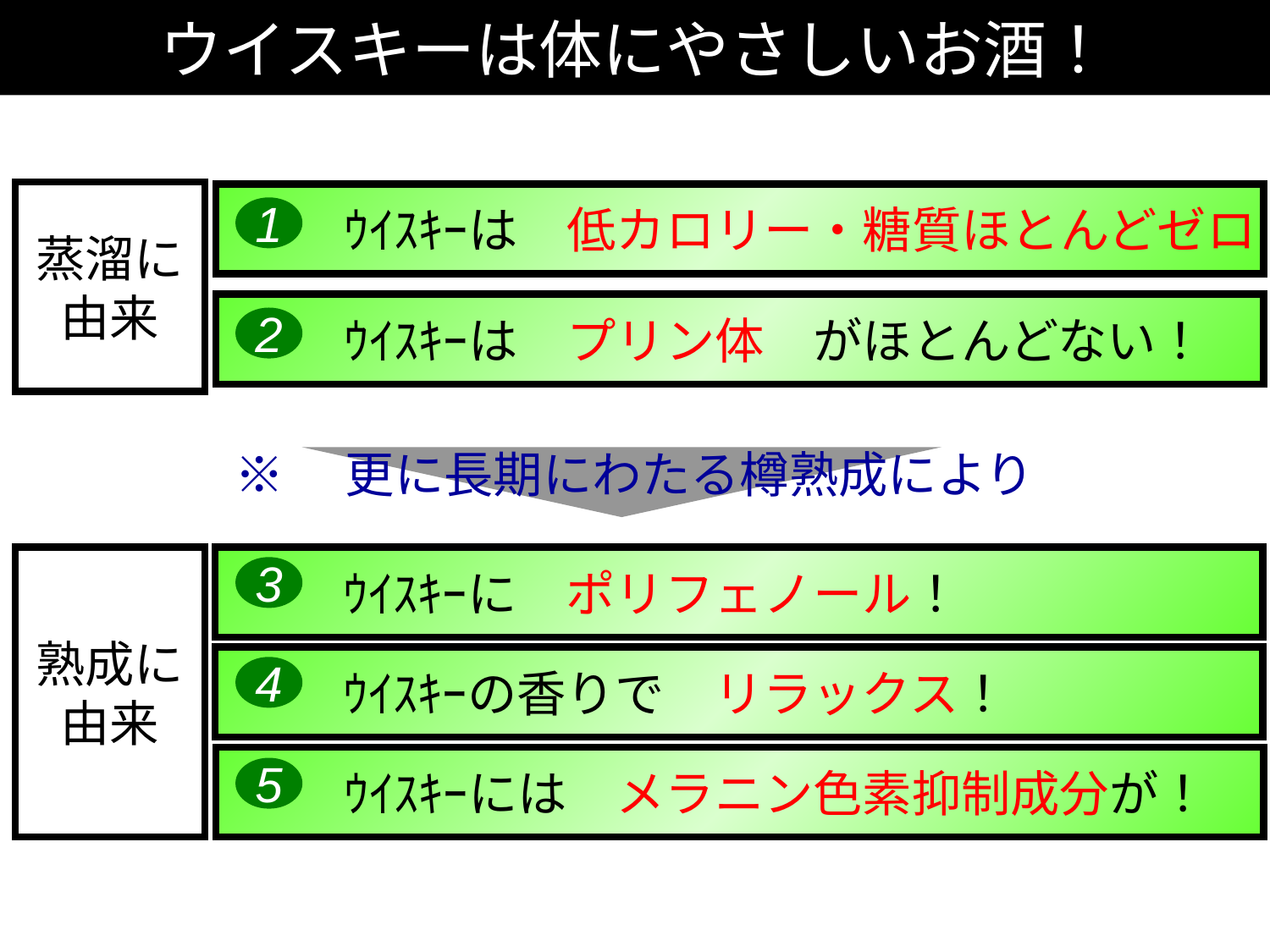

# ウイスキーは体にやさしいお酒！
蒸溜に
由来
     　ｳｲｽｷｰは　低カロリー・糖質ほとんどゼロ！
     　ｳｲｽｷｰは　プリン体　がほとんどない！
1
2

※　更に長期にわたる樽熟成により
     　ｳｲｽｷｰに　ポリフェノール！
3
     　ｳｲｽｷｰの香りで　リラックス！
4
     　ｳｲｽｷｰには　メラニン色素抑制成分が！
5
熟成に
由来